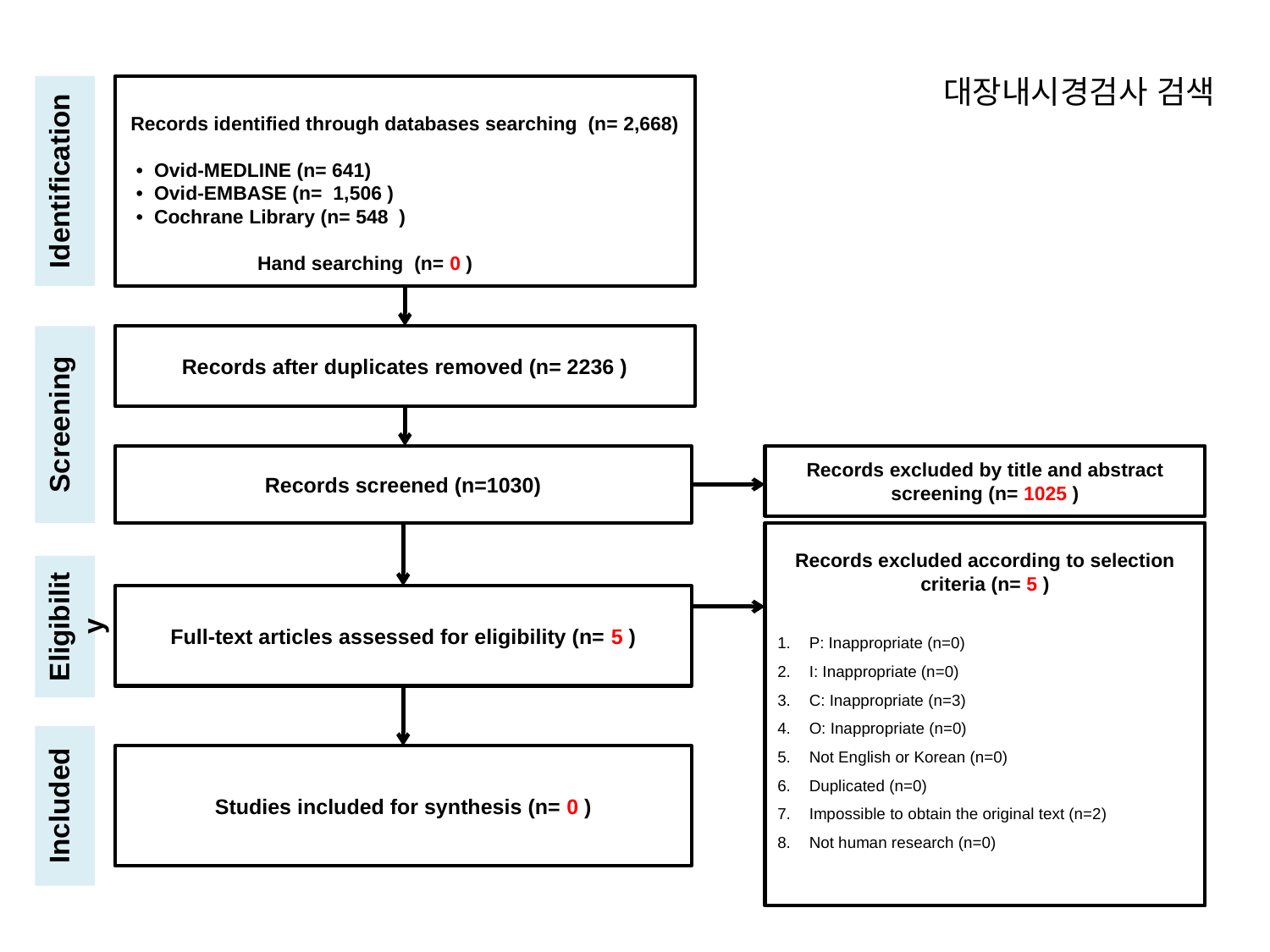

대장내시경검사 검색
Identification

Records identified through databases searching  (n= 2,668)

   •  Ovid-MEDLINE (n= 641)
   •  Ovid-EMBASE (n=  1,506 )
   •  Cochrane Library (n= 548  )

                         Hand searching  (n= 0 )
Screening
Records after duplicates removed (n= 2236 )
Records screened (n=1030)
Records excluded by title and abstract screening (n= 1025 )
Records excluded according to selection criteria (n= 5 )

P: Inappropriate (n=0)
I: Inappropriate (n=0)
C: Inappropriate (n=3)
O: Inappropriate (n=0)
Not English or Korean (n=0)
Duplicated (n=0)
Impossible to obtain the original text (n=2)
Not human research (n=0)

Eligibility
Full-text articles assessed for eligibility (n= 5 )
Included
Studies included for synthesis (n= 0 )